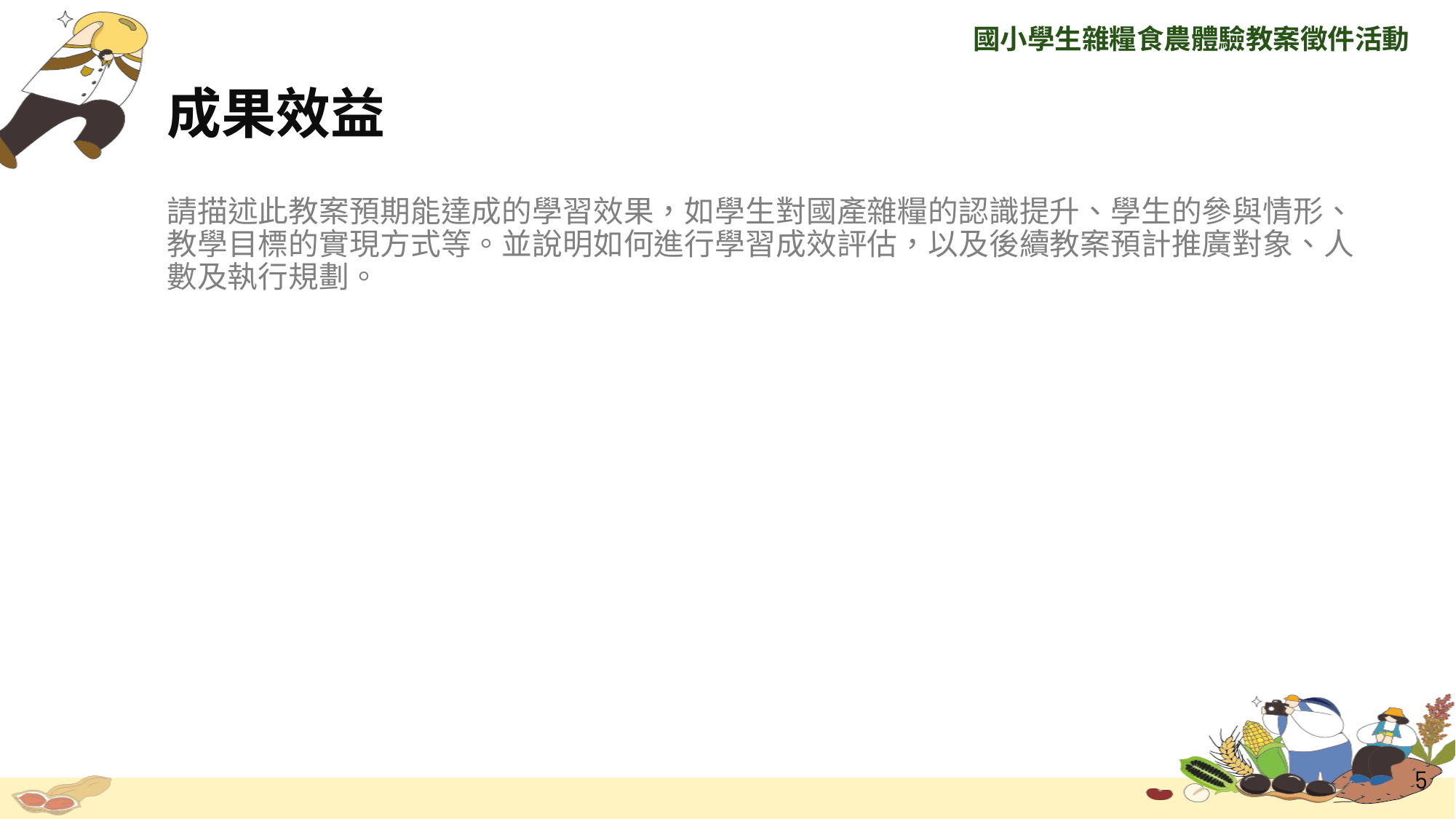

# 成果效益
請描述此教案預期能達成的學習效果，如學生對國產雜糧的認識提升、學生的參與情形、教學目標的實現方式等。並說明如何進行學習成效評估，以及後續教案預計推廣對象、人數及執行規劃。